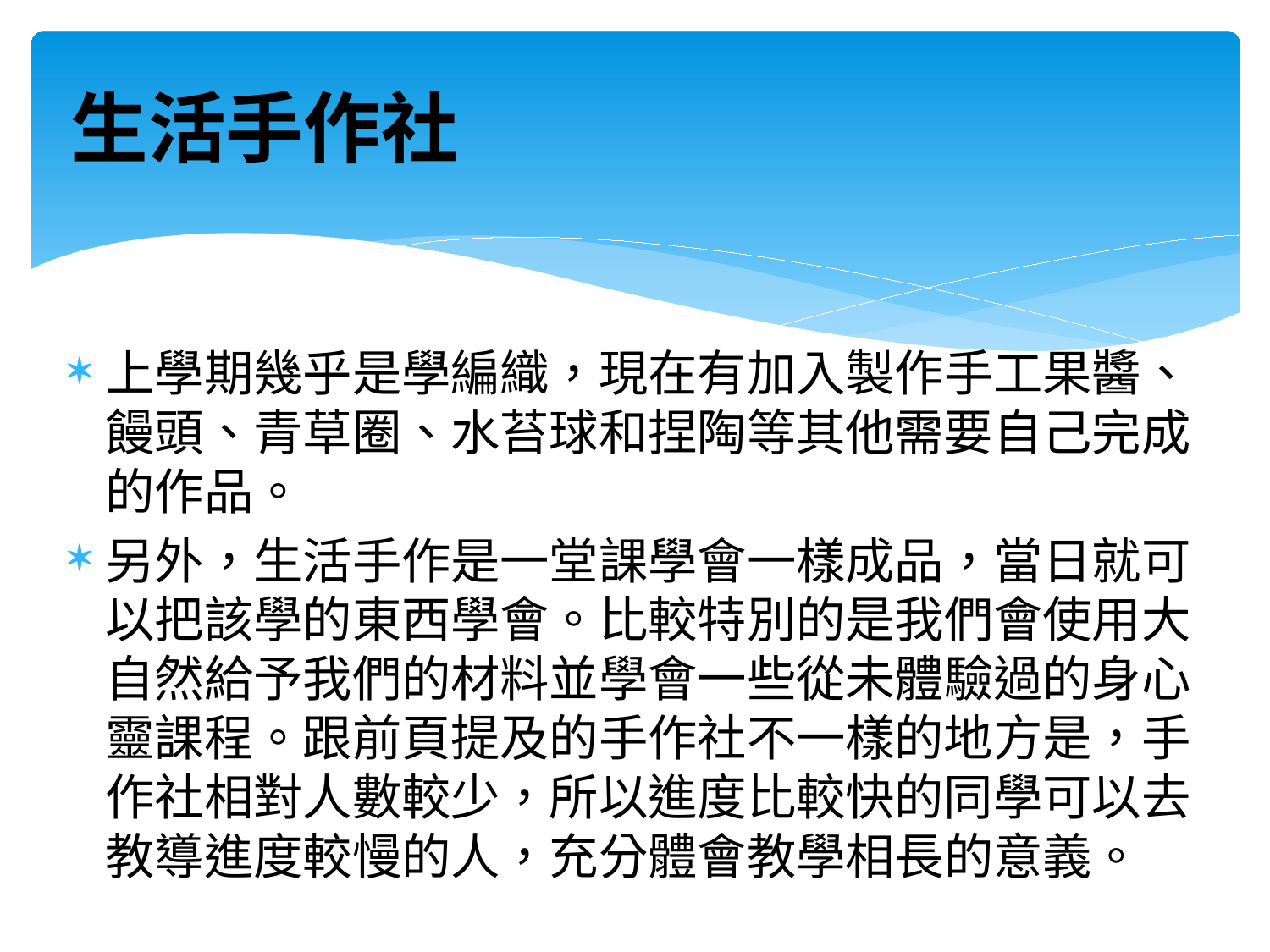

# 生活手作社
上學期幾乎是學編織，現在有加入製作手工果醬、饅頭、青草圈、水苔球和捏陶等其他需要自己完成的作品。
另外，生活手作是一堂課學會一樣成品，當日就可以把該學的東西學會。比較特別的是我們會使用大自然給予我們的材料並學會一些從未體驗過的身心靈課程。跟前頁提及的手作社不一樣的地方是，手作社相對人數較少，所以進度比較快的同學可以去教導進度較慢的人，充分體會教學相長的意義。